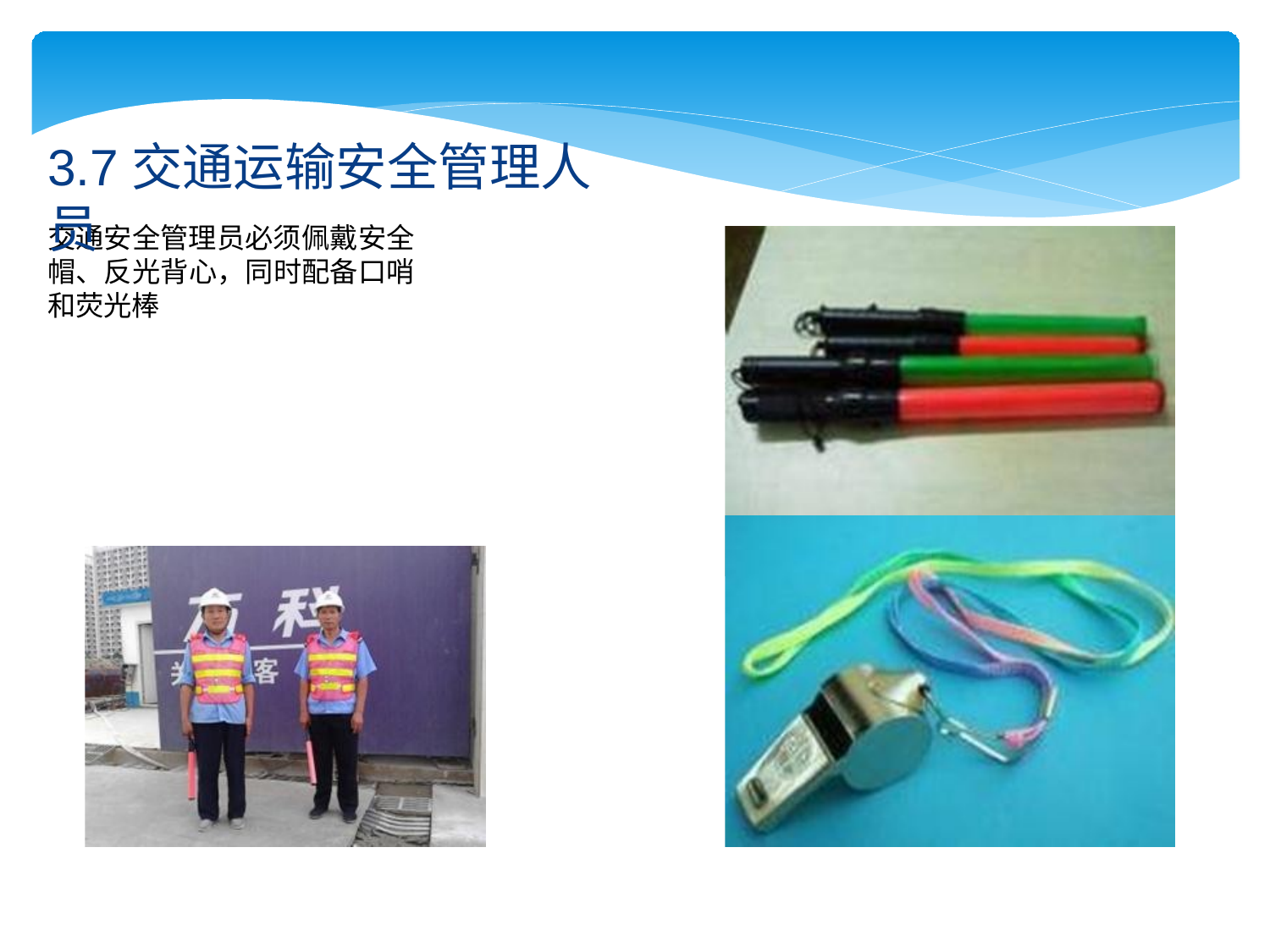

3.7交通运输安全管理人员
交通安全管理员必须佩戴安全 帽、反光背心，同时配备口哨 和荧光棒